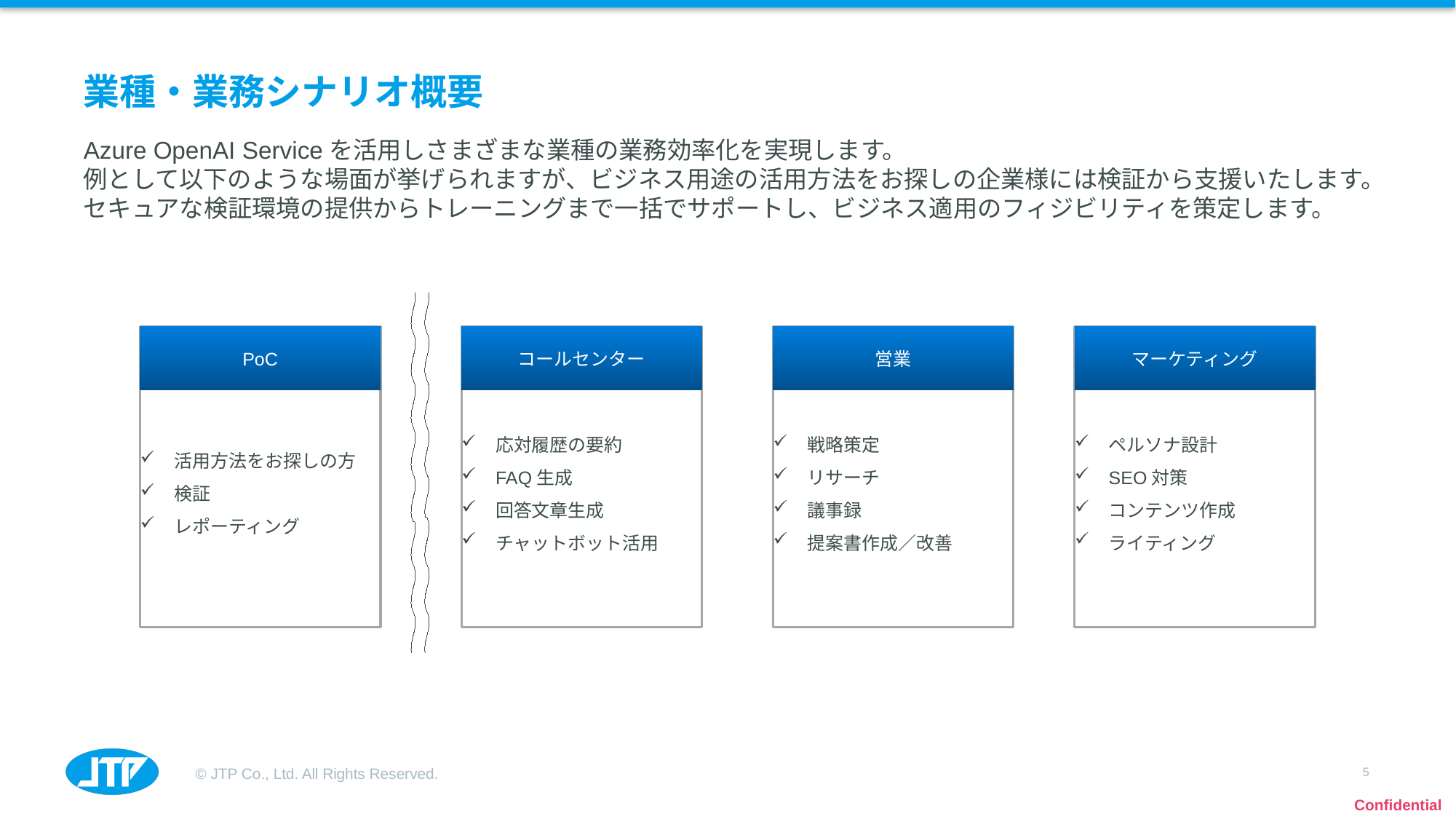

# 業種・業務シナリオ概要
Azure OpenAI Serviceを活用しさまざまな業種の業務効率化を実現します。
例として以下のような場面が挙げられますが、ビジネス用途の活用方法をお探しの企業様には検証から支援いたします。
セキュアな検証環境の提供からトレーニングまで一括でサポートし、ビジネス適用のフィジビリティを策定します。

活用方法をお探しの方
検証
レポーティング
PoC

応対履歴の要約
FAQ生成
回答文章生成
チャットボット活用
コールセンター

戦略策定
リサーチ
議事録
提案書作成／改善

営業

ペルソナ設計
SEO対策
コンテンツ作成
ライティング
マーケティング
5